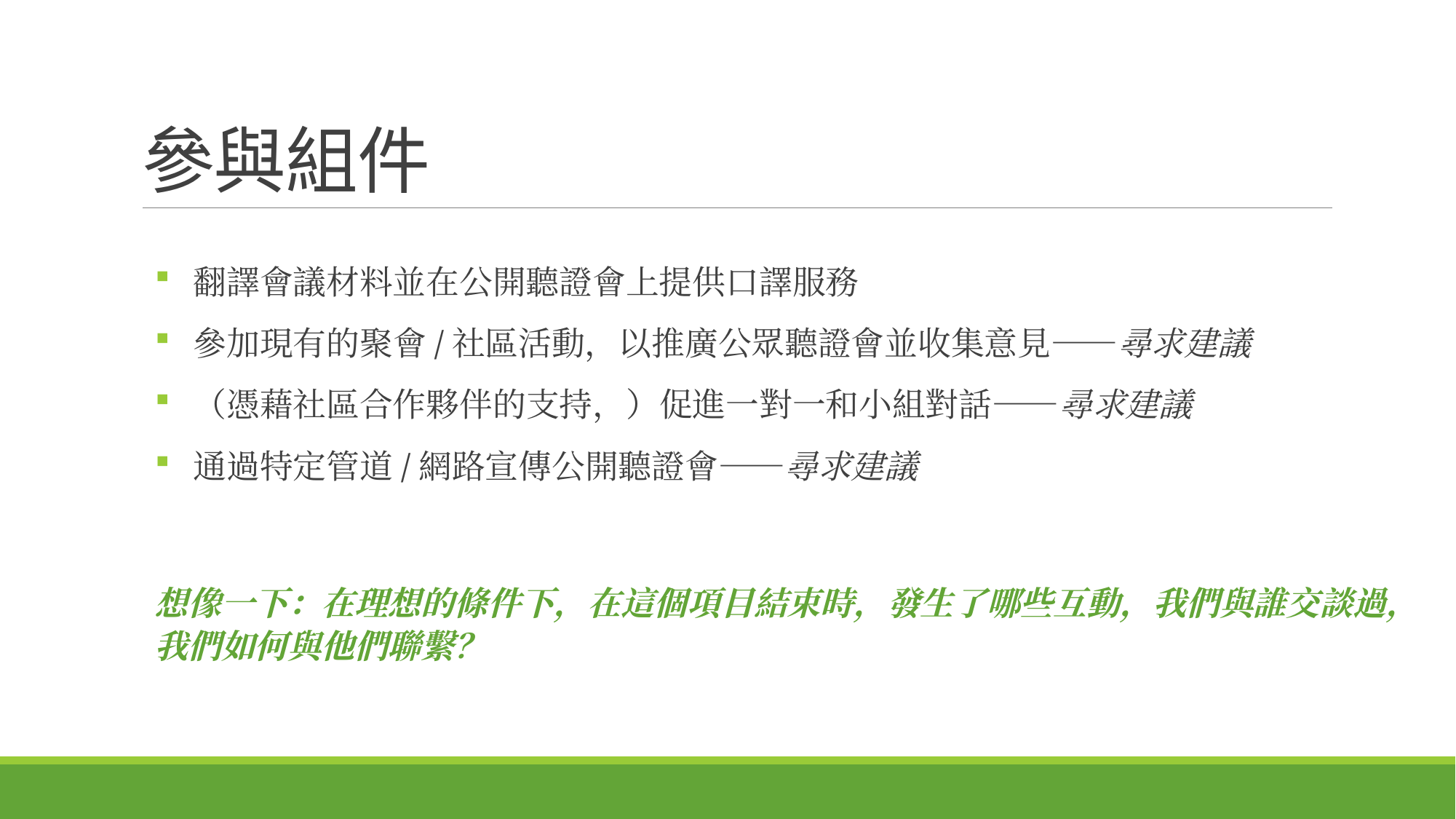

# 參與組件
 翻譯會議材料並在公開聽證會上提供口譯服務
 參加現有的聚會/社區活動，以推廣公眾聽證會並收集意見——尋求建議
 （憑藉社區合作夥伴的支持，）促進一對一和小組對話——尋求建議
 通過特定管道/網路宣傳公開聽證會——尋求建議

想像一下：在理想的條件下，在這個項目結束時，發生了哪些互動，我們與誰交談過，我們如何與他們聯繫？